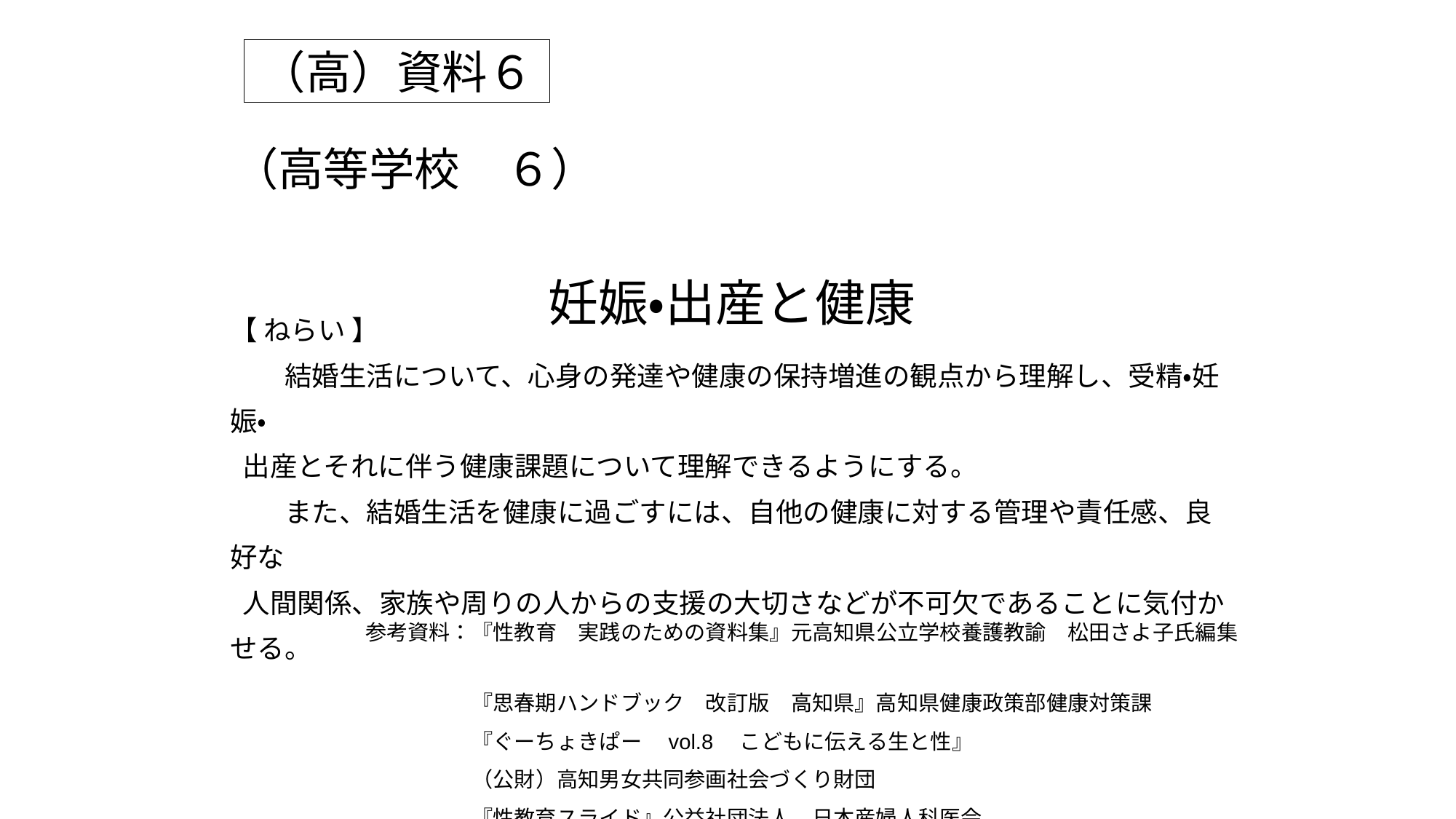

（高）資料６
# （高等学校　６）
妊娠・出産と健康
【 ねらい 】
　　結婚生活について、心身の発達や健康の保持増進の観点から理解し、受精・妊娠・
 出産とそれに伴う健康課題について理解できるようにする。
　　また、結婚生活を健康に過ごすには、自他の健康に対する管理や責任感、良好な
 人間関係、家族や周りの人からの支援の大切さなどが不可欠であることに気付かせる。
参考資料：『性教育　実践のための資料集』元高知県公立学校養護教諭　松田さよ子氏編集
　　　　　『思春期ハンドブック　改訂版　高知県』高知県健康政策部健康対策課
　　　　　『ぐーちょきぱー　vol.8　こどもに伝える生と性』
　　　　　（公財）高知男女共同参画社会づくり財団
　　　　　『性教育スライド』公益社団法人　日本産婦人科医会